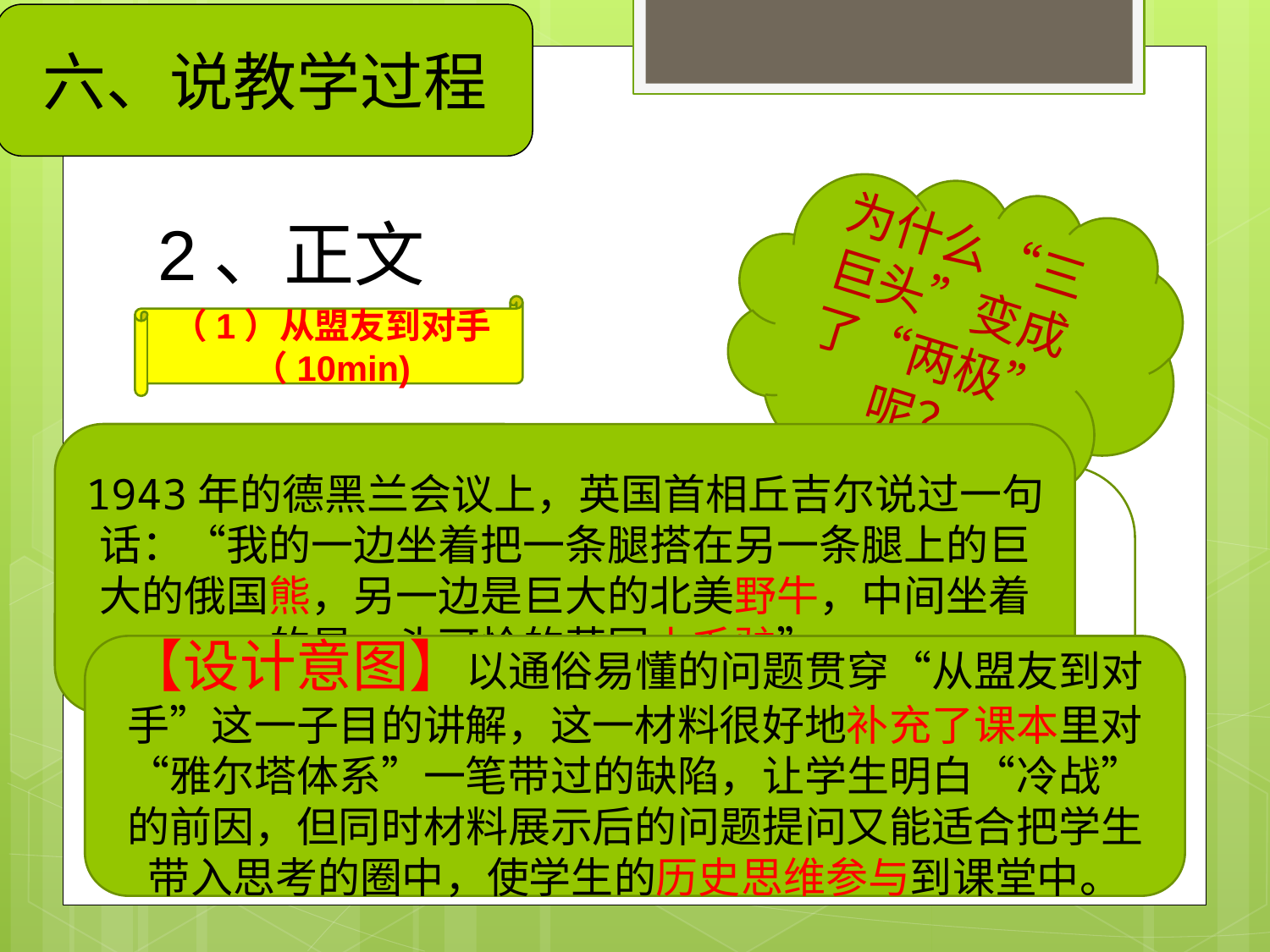

六、说教学过程
# 2、正文
为什么“三巨头”变成了“两极”呢？
（1）从盟友到对手（10min)
问题一：我们为什么能做好朋友？

   雅尔塔体制形成的最重要环节是1945年召开的雅尔塔会议。通过这次会议，罗斯福、斯大林和丘吉尔“三巨头”初步商定了对战后德国的处置、波兰疆界的划分、成立联合国组织、苏联对日作战等问题。其实美苏两国在战争中就形成了势均力敌的局面，战后的利益分配是按照军事占领状态划定的，因此也就出现了所谓的“两极”格局的局面。
                  ——顾关福主编《战后国际关系史》
1943年的德黑兰会议上，英国首相丘吉尔说过一句话：“我的一边坐着把一条腿搭在另一条腿上的巨大的俄国熊，另一边是巨大的北美野牛，中间坐着的是一头可怜的英国小毛驴”。

【设计意图】以通俗易懂的问题贯穿“从盟友到对手”这一子目的讲解，这一材料很好地补充了课本里对“雅尔塔体系”一笔带过的缺陷，让学生明白“冷战”的前因，但同时材料展示后的问题提问又能适合把学生带入思考的圈中，使学生的历史思维参与到课堂中。